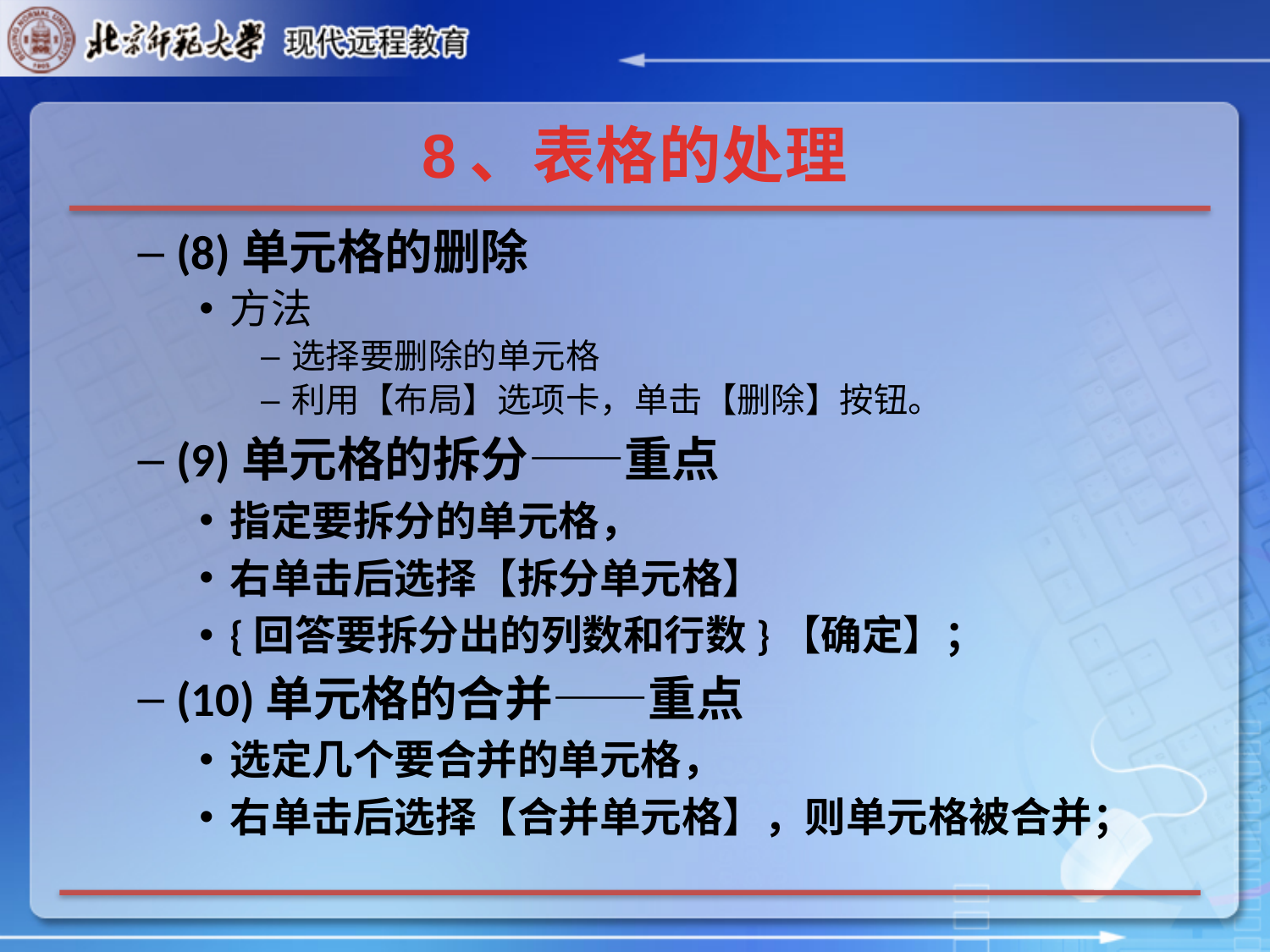

# 8、表格的处理
(8)单元格的删除
方法
选择要删除的单元格
利用【布局】选项卡，单击【删除】按钮。
(9)单元格的拆分——重点
指定要拆分的单元格，
右单击后选择【拆分单元格】
{回答要拆分出的列数和行数}【确定】；
(10)单元格的合并——重点
选定几个要合并的单元格，
右单击后选择【合并单元格】，则单元格被合并；